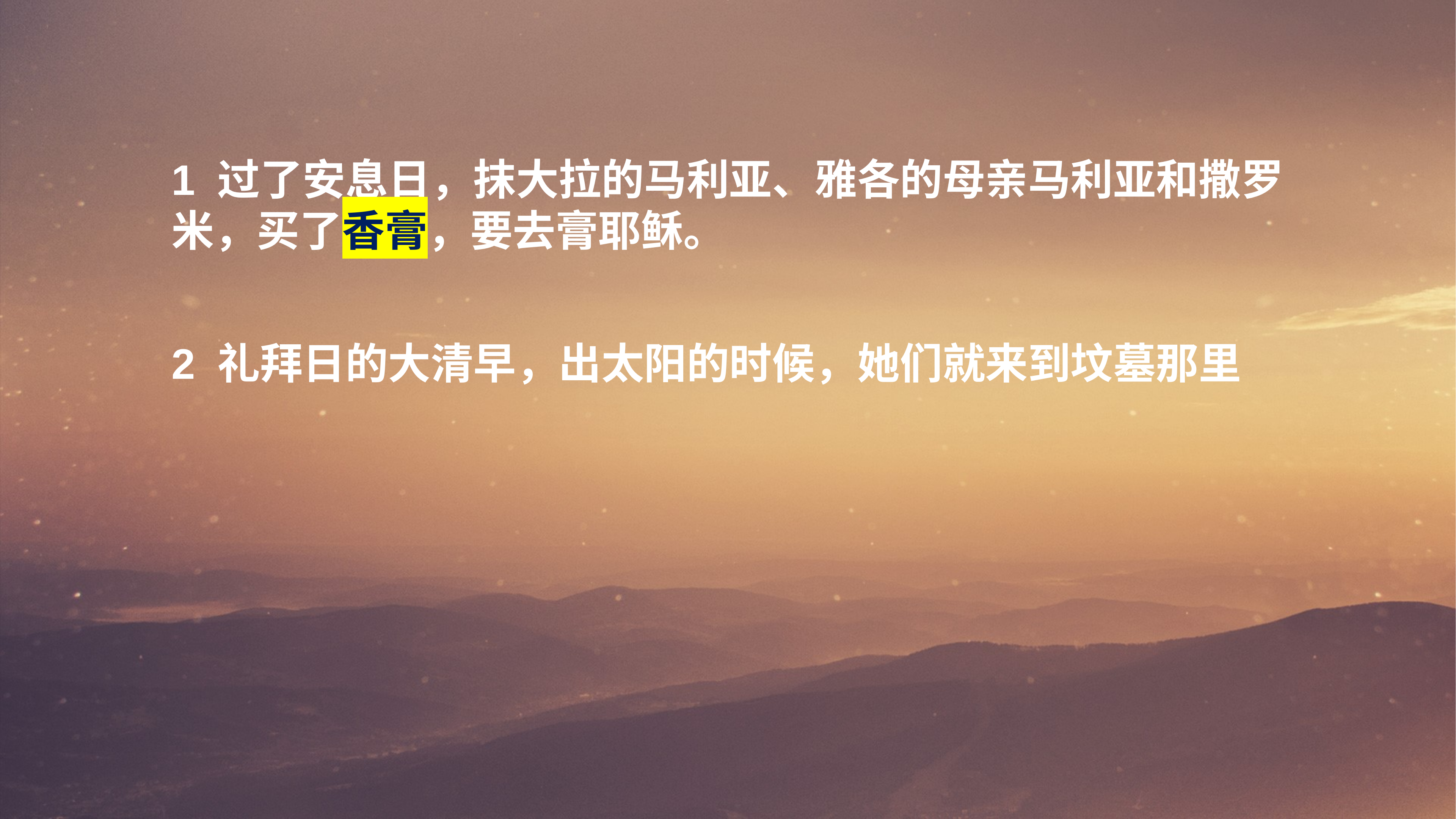

1 过了安息日，抹大拉的马利亚、雅各的母亲马利亚和撒罗米，买了香膏，要去膏耶稣。

2 礼拜日的大清早，出太阳的时候，她们就来到坟墓那里